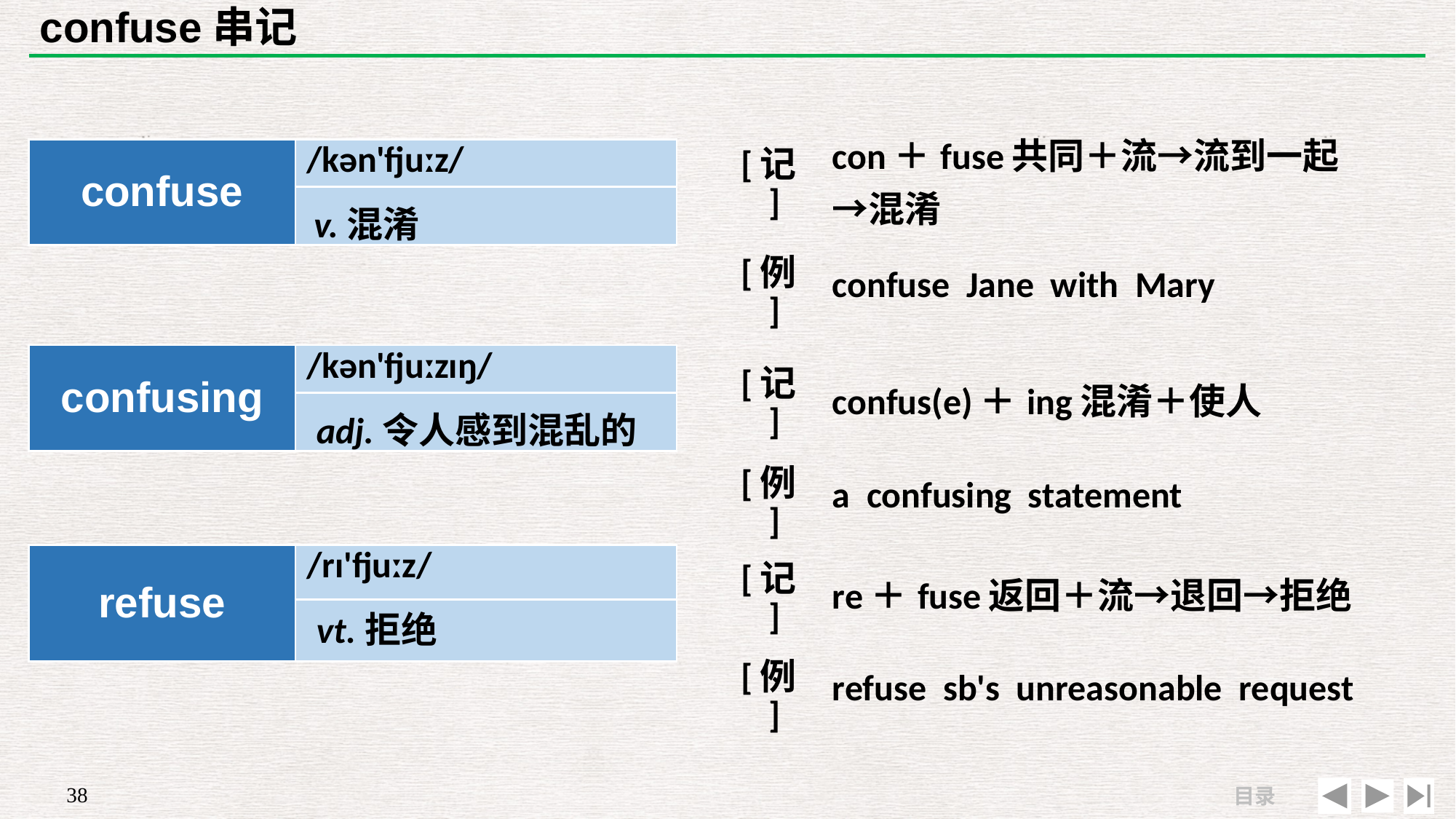

# confuse串记

| [记] | con＋fuse共同＋流→流到一起→混淆 |
| --- | --- |
| [例] | confuse Jane with Mary |
| confuse | /kən'fjuːz/ |
| --- | --- |
|  |  |
v.混淆
| confusing | /kən'fjuːzɪŋ/ |
| --- | --- |
|  |  |
| [记] | confus(e)＋ing混淆＋使人 |
| --- | --- |
| [例] | a confusing statement |
adj.令人感到混乱的
| [记] | re＋fuse返回＋流→退回→拒绝 |
| --- | --- |
| [例] | refuse sb's unreasonable request |
| refuse | /rɪ'fjuːz/ |
| --- | --- |
|  |  |
vt.拒绝